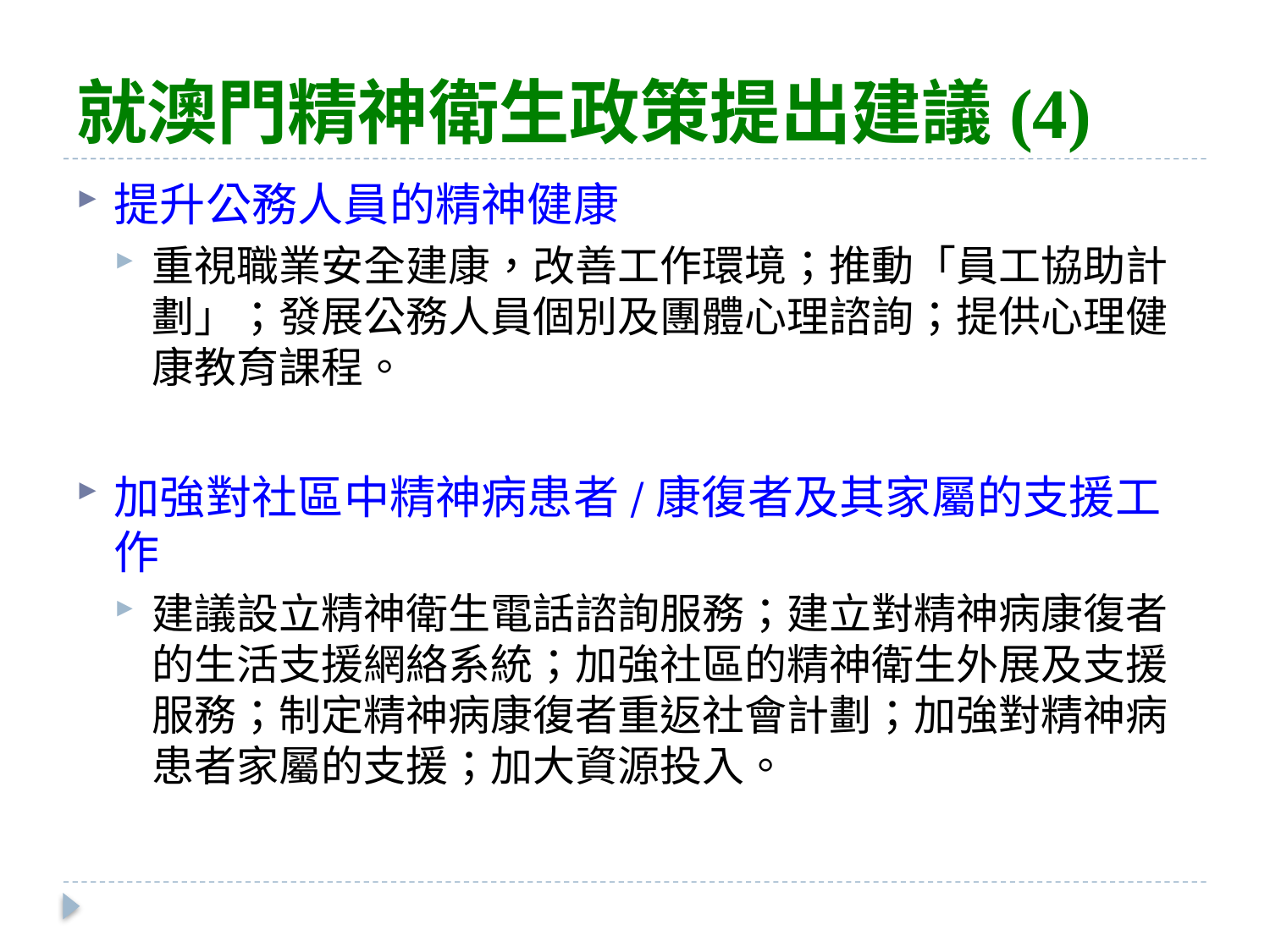

# 就澳門精神衛生政策提出建議(4)
提升公務人員的精神健康
重視職業安全建康，改善工作環境；推動「員工協助計劃」；發展公務人員個別及團體心理諮詢；提供心理健康教育課程。

加強對社區中精神病患者/康復者及其家屬的支援工作
建議設立精神衛生電話諮詢服務；建立對精神病康復者的生活支援網絡系統；加強社區的精神衛生外展及支援服務；制定精神病康復者重返社會計劃；加強對精神病患者家屬的支援；加大資源投入。